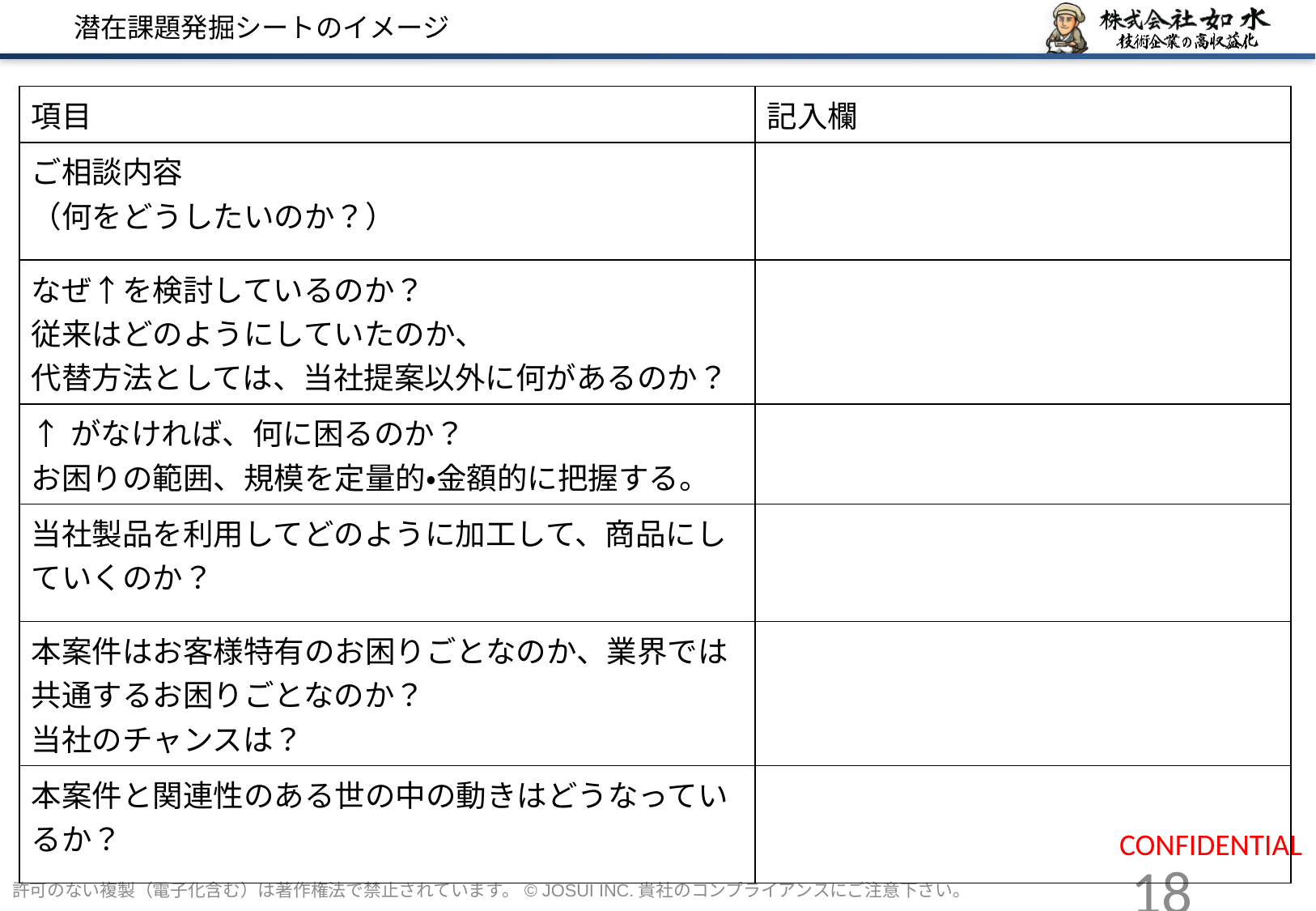

# 潜在課題発掘シートのイメージ
| 項目 | 記入欄 |
| --- | --- |
| ご相談内容 （何をどうしたいのか？） |  |
| なぜ↑を検討しているのか？ 従来はどのようにしていたのか、 代替方法としては、当社提案以外に何があるのか？ |  |
| ↑がなければ、何に困るのか？ お困りの範囲、規模を定量的・金額的に把握する。 |  |
| 当社製品を利用してどのように加工して、商品にしていくのか？ |  |
| 本案件はお客様特有のお困りごとなのか、業界では共通するお困りごとなのか？ 当社のチャンスは？ |  |
| 本案件と関連性のある世の中の動きはどうなっているか？ |  |
許可のない複製（電子化含む）は著作権法で禁止されています。© JOSUI INC.貴社のコンプライアンスにご注意下さい。
18